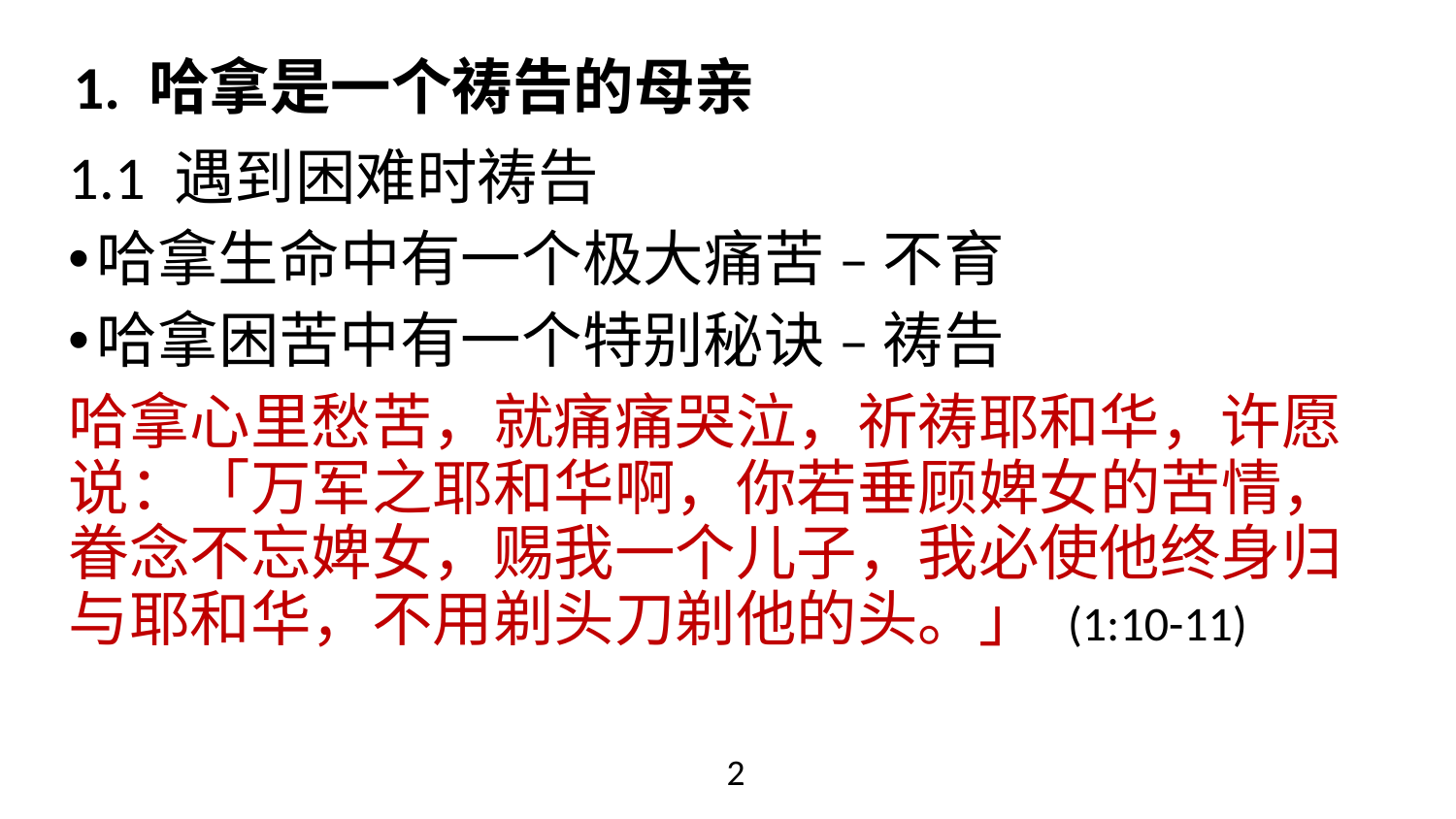

# 1. 哈拿是一个祷告的母亲
1.1 遇到困难时祷告
哈拿生命中有一个极大痛苦 – 不育
哈拿困苦中有一个特别秘诀 – 祷告
哈拿心里愁苦，就痛痛哭泣，祈祷耶和华，许愿说：「万军之耶和华啊，你若垂顾婢女的苦情，眷念不忘婢女，赐我一个儿子，我必使他终身归与耶和华，不用剃头刀剃他的头。」 (1:10-11)
2